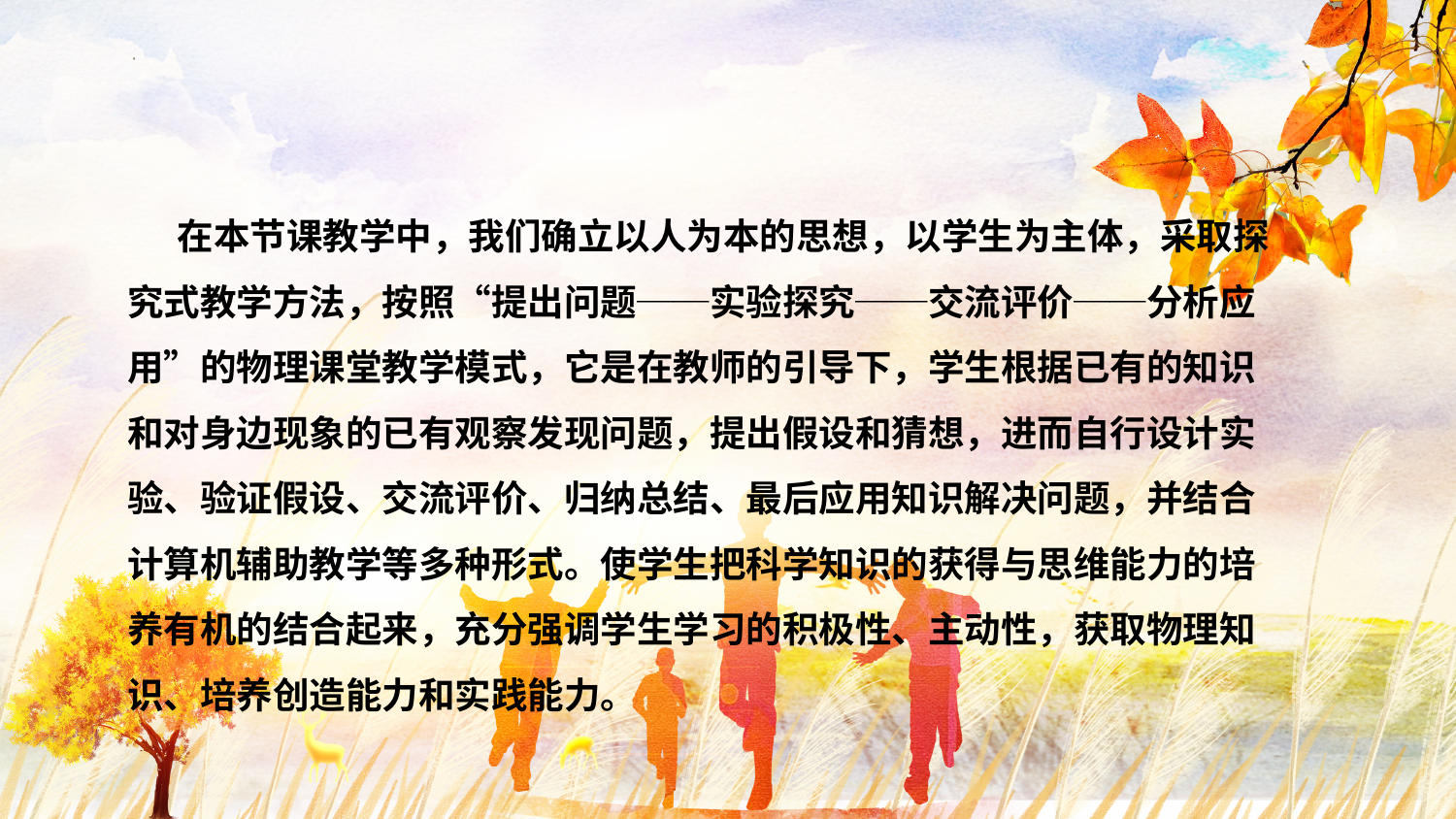

在本节课教学中，我们确立以人为本的思想，以学生为主体，采取探究式教学方法，按照“提出问题──实验探究──交流评价──分析应用”的物理课堂教学模式，它是在教师的引导下，学生根据已有的知识和对身边现象的已有观察发现问题，提出假设和猜想，进而自行设计实验、验证假设、交流评价、归纳总结、最后应用知识解决问题，并结合计算机辅助教学等多种形式。使学生把科学知识的获得与思维能力的培养有机的结合起来，充分强调学生学习的积极性、主动性，获取物理知识、培养创造能力和实践能力。